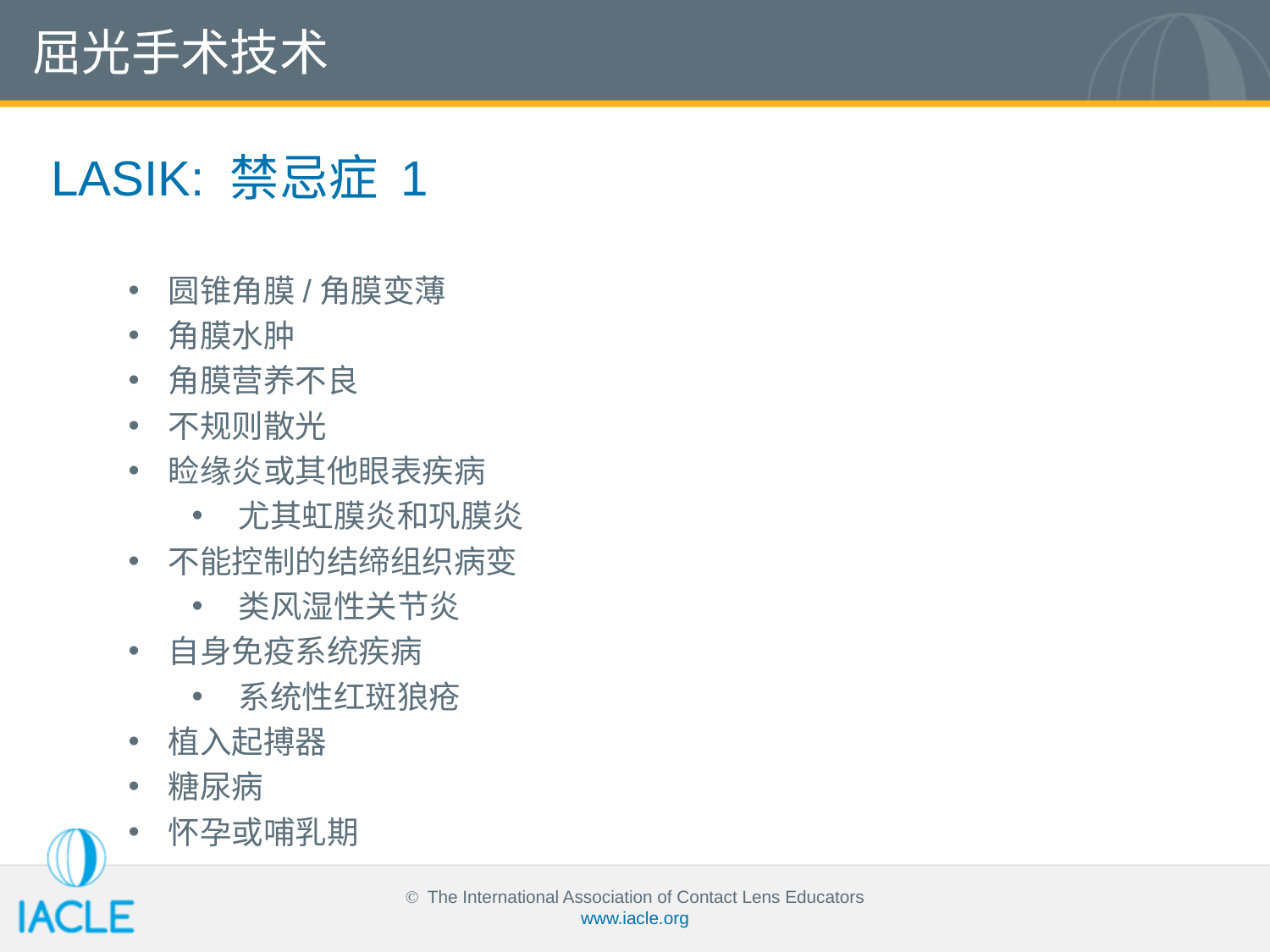

屈光手术技术
LASIK: 禁忌症 1
圆锥角膜/角膜变薄
角膜水肿
角膜营养不良
不规则散光
睑缘炎或其他眼表疾病
 尤其虹膜炎和巩膜炎
不能控制的结缔组织病变
 类风湿性关节炎
自身免疫系统疾病
 系统性红斑狼疮
植入起搏器
糖尿病
怀孕或哺乳期